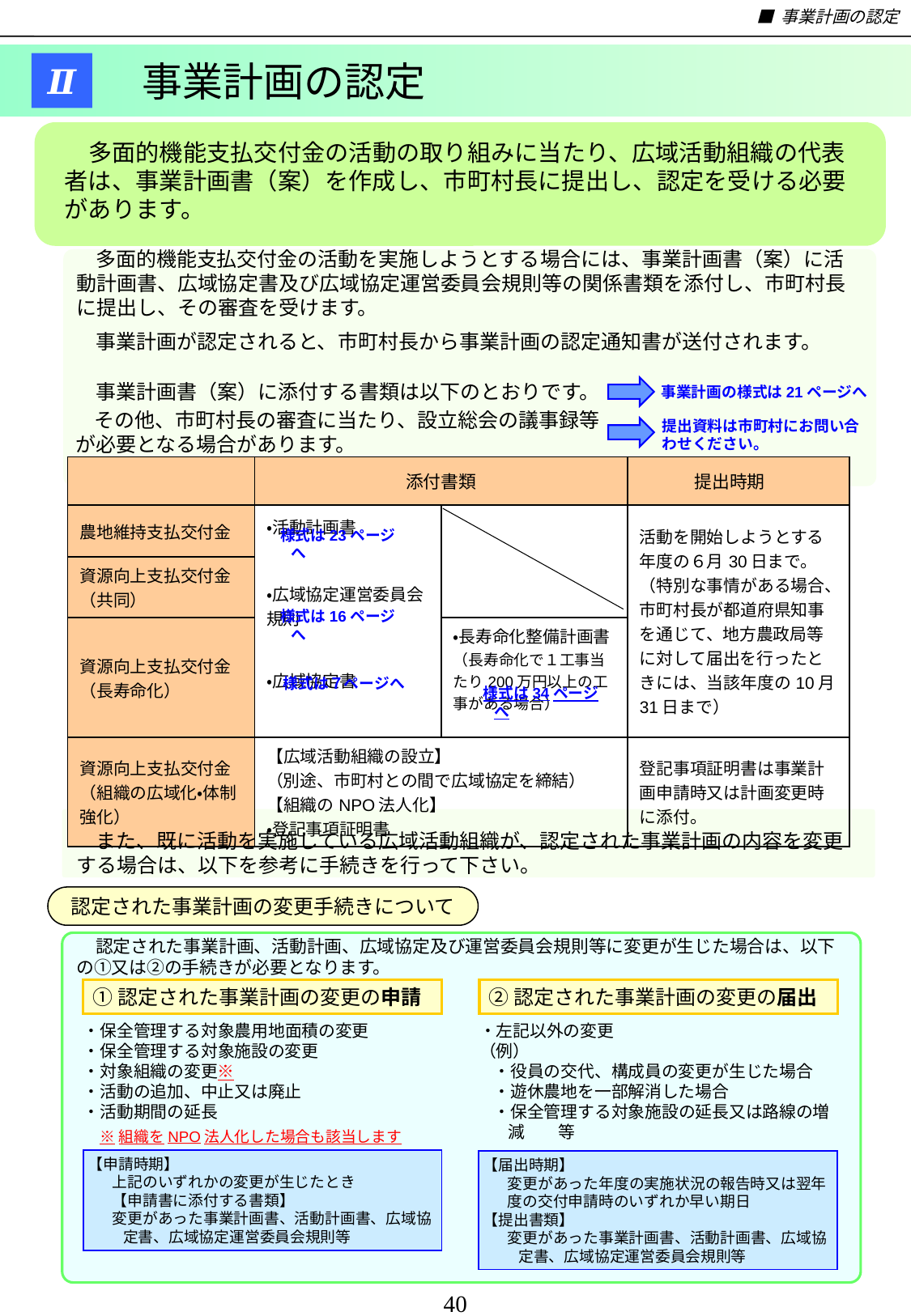

■ 事業計画の認定

　　　 事業計画の認定
Ⅱ

多面的機能支払交付金の活動の取り組みに当たり、広域活動組織の代表者は、事業計画書（案）を作成し、市町村長に提出し、認定を受ける必要があります。
多面的機能支払交付金の活動を実施しようとする場合には、事業計画書（案）に活動計画書、広域協定書及び広域協定運営委員会規則等の関係書類を添付し、市町村長に提出し、その審査を受けます。
事業計画が認定されると、市町村長から事業計画の認定通知書が送付されます。

事業計画書（案）に添付する書類は以下のとおりです。
事業計画の様式は21ページへ
その他、市町村長の審査に当たり、設立総会の議事録等が必要となる場合があります。
提出資料は市町村にお問い合
わせください。

|  | 添付書類 |  | 提出時期 |
| --- | --- | --- | --- |
| 農地維持支払交付金 | ・活動計画書 　 ・広域協定運営委員会規則 ・広域協定書 |  | 活動を開始しようとする年度の６月30日まで。 （特別な事情がある場合、市町村長が都道府県知事を通じて、地方農政局等に対して届出を行ったときには、当該年度の10月31日まで） |
| 資源向上支払交付金（共同） |  |  |  |
| 資源向上支払交付金（長寿命化） |  | ・長寿命化整備計画書 （長寿命化で１工事当たり200万円以上の工事がある場合） |  |
| 資源向上支払交付金（組織の広域化・体制強化） | 【広域活動組織の設立】 （別途、市町村との間で広域協定を締結） 【組織のNPO法人化】 ・登記事項証明書 |  | 登記事項証明書は事業計画申請時又は計画変更時に添付。 |
様式は23ページへ
様式は16ページへ
様式は７ページへ
様式は34ページへ

また、既に活動を実施している広域活動組織が、認定された事業計画の内容を変更する場合は、以下を参考に手続きを行って下さい。
認定された事業計画の変更手続きについて

認定された事業計画、活動計画、広域協定及び運営委員会規則等に変更が生じた場合は、以下の①又は②の手続きが必要となります。
①認定された事業計画の変更の申請
②認定された事業計画の変更の届出
・保全管理する対象農用地面積の変更
・保全管理する対象施設の変更
・対象組織の変更※
・活動の追加、中止又は廃止
・活動期間の延長
・左記以外の変更
（例）
・役員の交代、構成員の変更が生じた場合
・遊休農地を一部解消した場合
・保全管理する対象施設の延長又は路線の増減　　等
※組織をNPO法人化した場合も該当します
【申請時期】
上記のいずれかの変更が生じたとき
【申請書に添付する書類】
変更があった事業計画書、活動計画書、広域協定書、広域協定運営委員会規則等
【届出時期】
変更があった年度の実施状況の報告時又は翌年度の交付申請時のいずれか早い期日
【提出書類】
変更があった事業計画書、活動計画書、広域協定書、広域協定運営委員会規則等
40